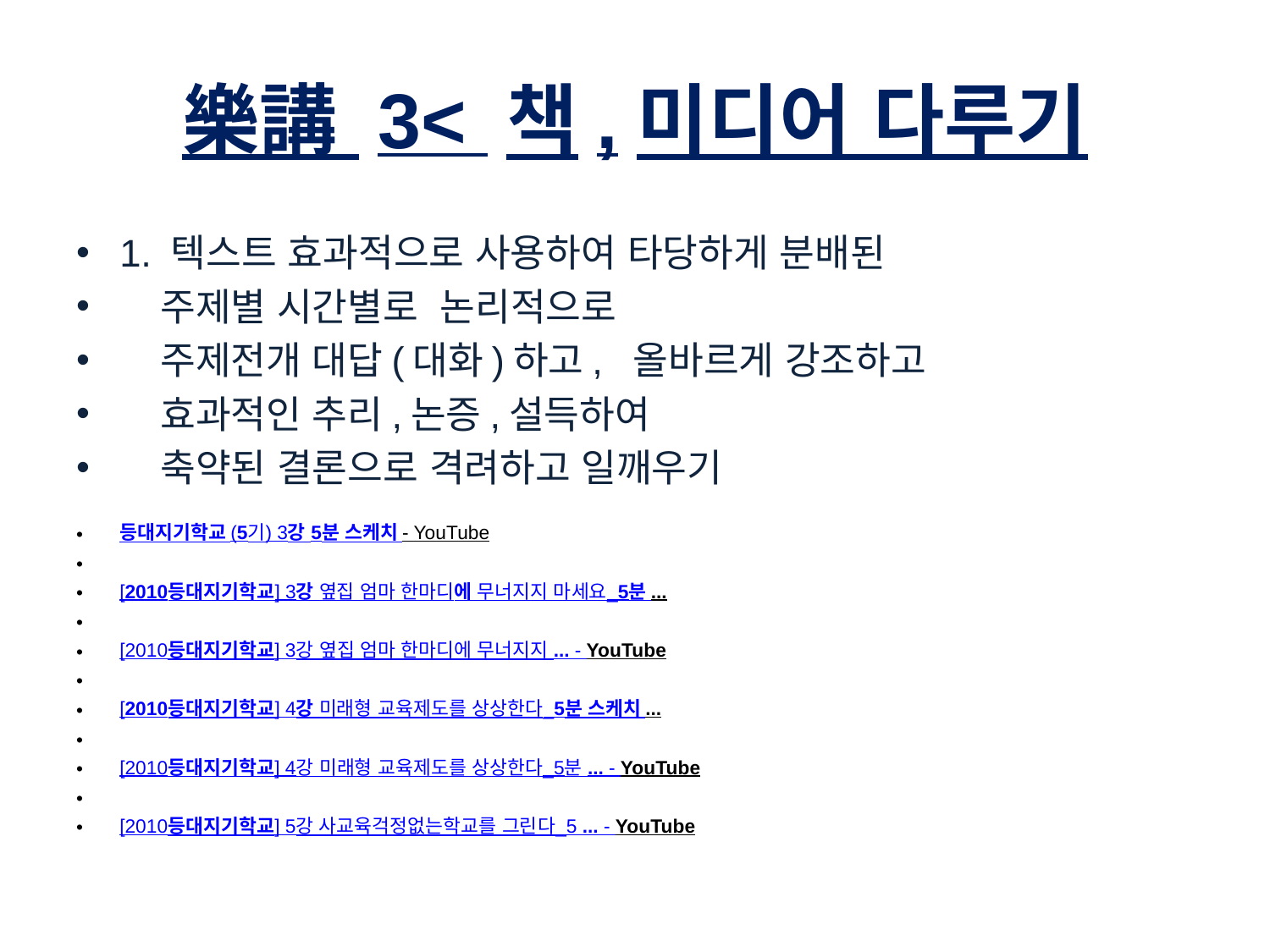

# 樂講 3< 책,미디어 다루기
1. 텍스트 효과적으로 사용하여 타당하게 분배된
   주제별 시간별로  논리적으로
   주제전개 대답(대화)하고,  올바르게 강조하고
   효과적인 추리,논증,설득하여
   축약된 결론으로 격려하고 일깨우기

등대지기학교 (5기) 3강 5분 스케치 - YouTube

[2010등대지기학교] 3강 옆집 엄마 한마디에 무너지지 마세요_5분 ...

[2010등대지기학교] 3강 옆집 엄마 한마디에 무너지지 ... - YouTube

[2010등대지기학교] 4강 미래형 교육제도를 상상한다_5분 스케치 ...

[2010등대지기학교] 4강 미래형 교육제도를 상상한다_5분 ... - YouTube

[2010등대지기학교] 5강 사교육걱정없는학교를 그린다_5 ... - YouTube